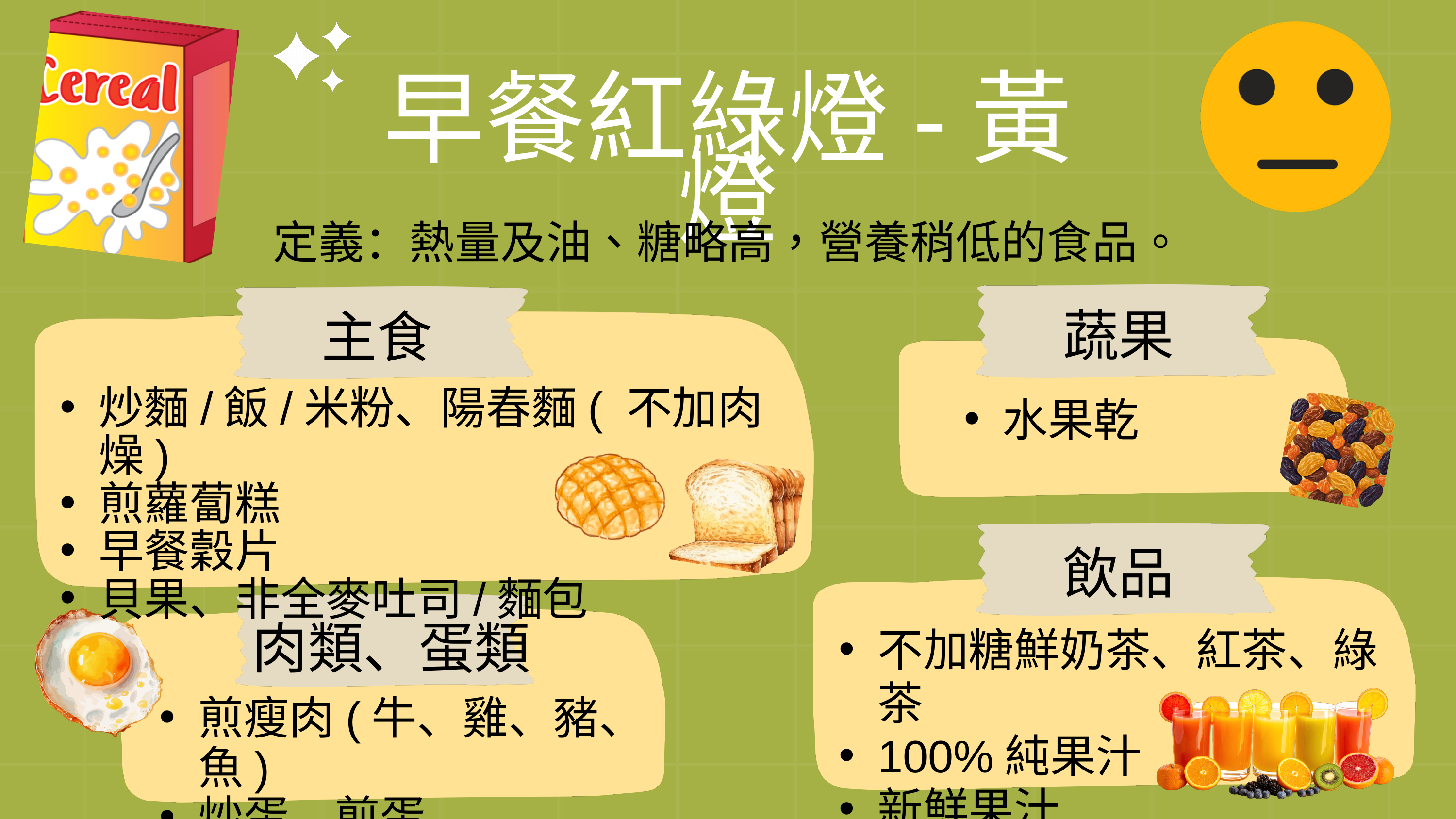

早餐紅綠燈-黃燈
定義：熱量及油、糖略高，營養稍低的食品。

蔬果
主食

炒麵/飯/米粉、陽春麵( 不加肉燥)
煎蘿蔔糕
早餐穀片
貝果、非全麥吐司/麵包

水果乾

飲品

肉類、蛋類

不加糖鮮奶茶、紅茶、綠茶
100%純果汁
新鮮果汁

煎瘦肉(牛、雞、豬、魚)
炒蛋、煎蛋